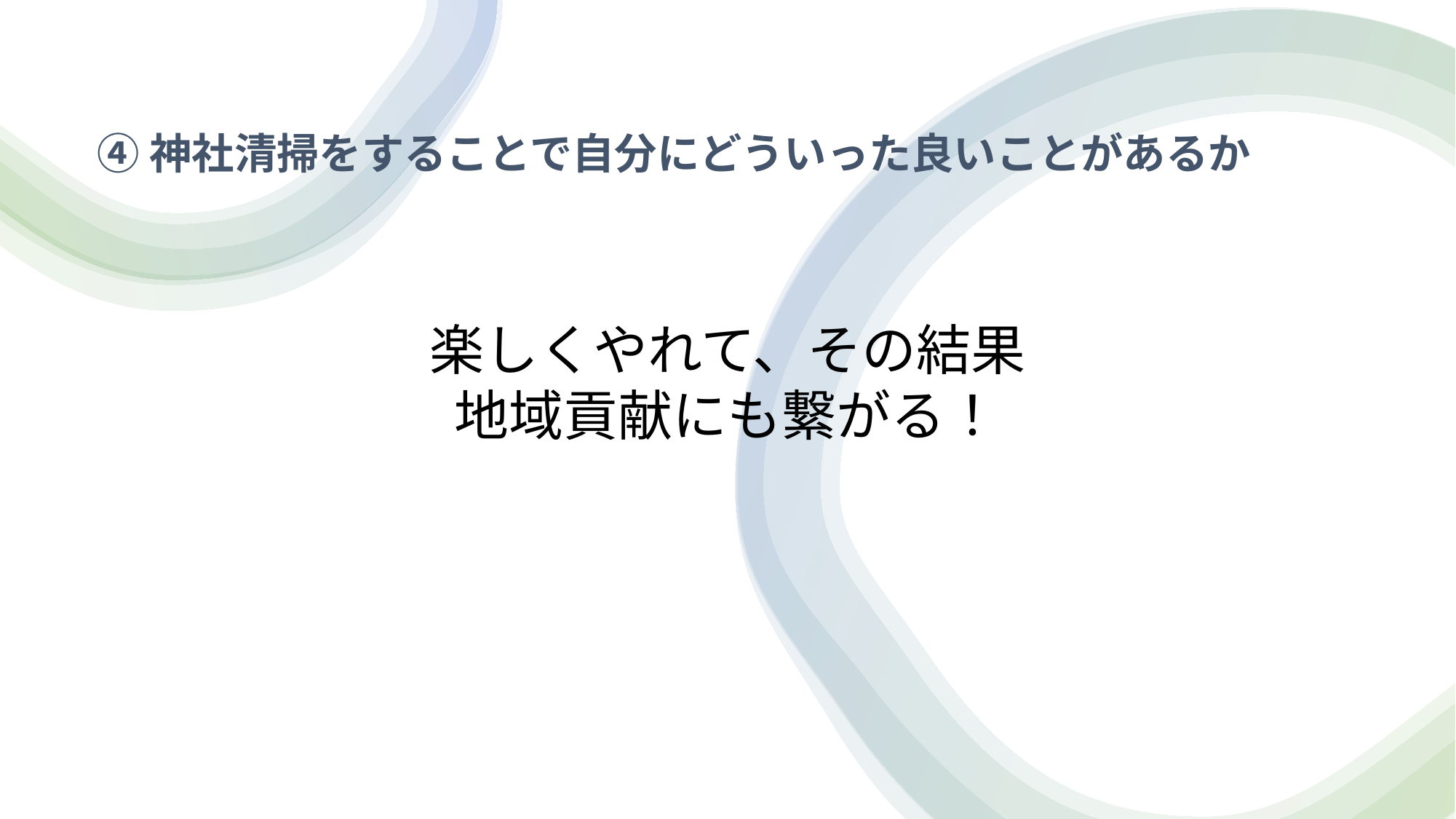

# ④神社清掃をすることで自分にどういった良いことがあるか
楽しくやれて、その結果
地域貢献にも繋がる！